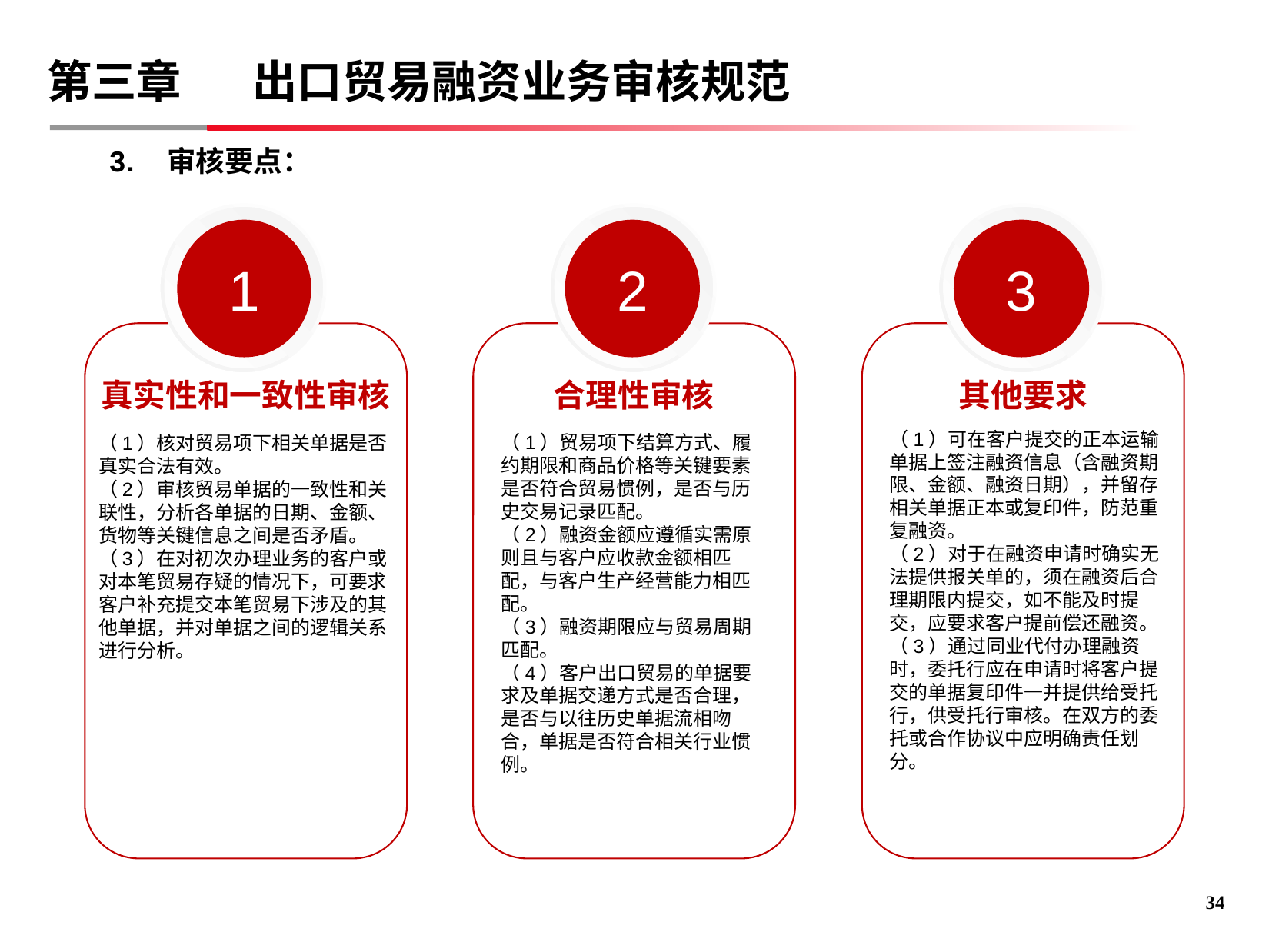

第三章       出口贸易融资业务审核规范
审核要点：

1
2
3

真实性和一致性审核

合理性审核
其他要求
（1）核对贸易项下相关单据是否真实合法有效。
（2）审核贸易单据的一致性和关联性，分析各单据的日期、金额、货物等关键信息之间是否矛盾。
（3）在对初次办理业务的客户或对本笔贸易存疑的情况下，可要求客户补充提交本笔贸易下涉及的其他单据，并对单据之间的逻辑关系进行分析。

（1）可在客户提交的正本运输单据上签注融资信息（含融资期限、金额、融资日期），并留存相关单据正本或复印件，防范重复融资。
（2）对于在融资申请时确实无法提供报关单的，须在融资后合理期限内提交，如不能及时提交，应要求客户提前偿还融资。
（3）通过同业代付办理融资时，委托行应在申请时将客户提交的单据复印件一并提供给受托行，供受托行审核。在双方的委托或合作协议中应明确责任划分。
（1）贸易项下结算方式、履约期限和商品价格等关键要素是否符合贸易惯例，是否与历史交易记录匹配。
（2）融资金额应遵循实需原则且与客户应收款金额相匹配，与客户生产经营能力相匹配。
（3）融资期限应与贸易周期匹配。
（4）客户出口贸易的单据要求及单据交递方式是否合理，是否与以往历史单据流相吻合，单据是否符合相关行业惯例。
34